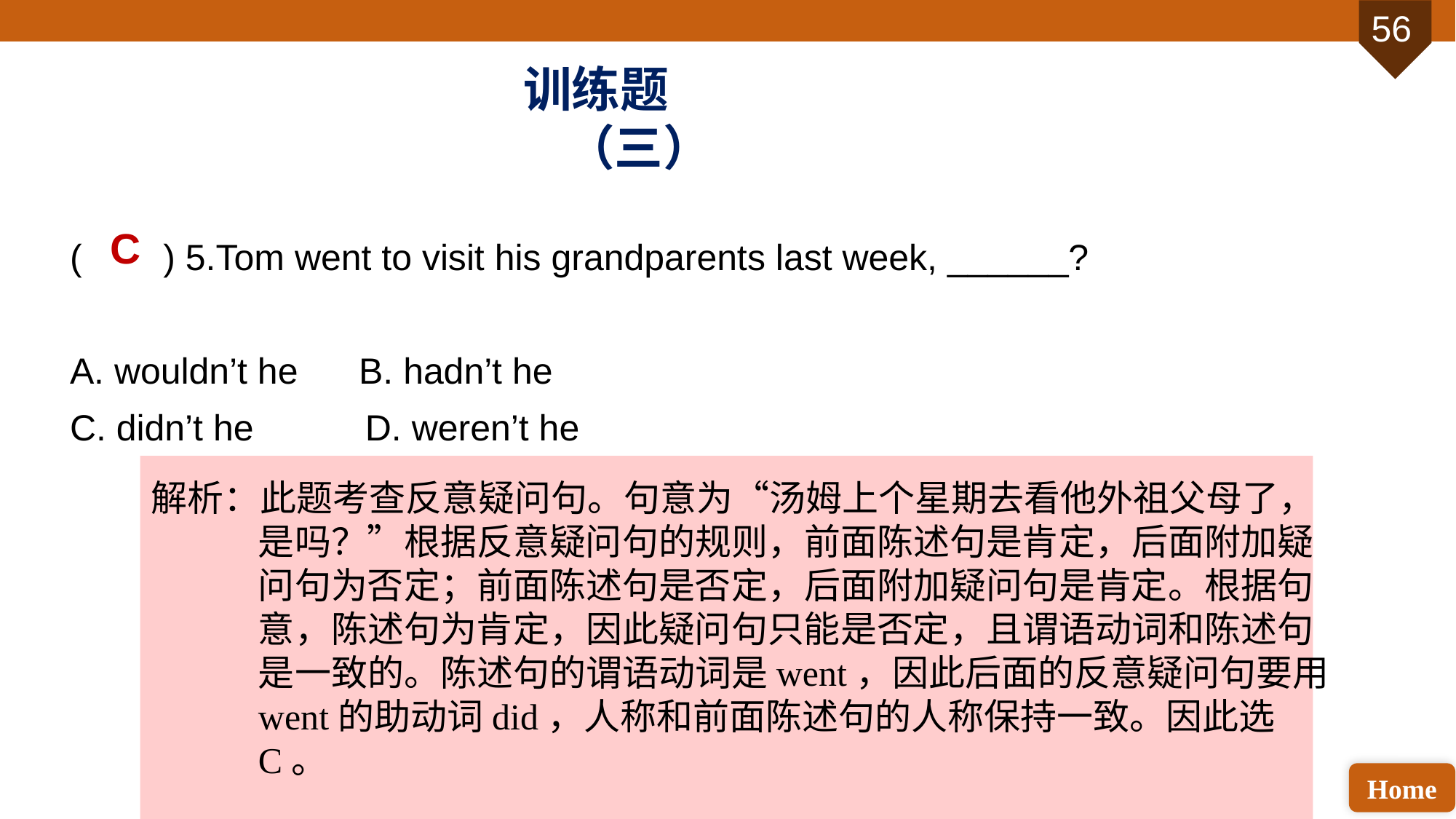

训练题（三）
C
(        ) 5.Tom went to visit his grandparents last week, ______?

A. wouldn’t he      B. hadn’t he
C. didn’t he           D. weren’t he

解析：此题考查反意疑问句。句意为“汤姆上个星期去看他外祖父母了，是吗？”根据反意疑问句的规则，前面陈述句是肯定，后面附加疑问句为否定；前面陈述句是否定，后面附加疑问句是肯定。根据句意，陈述句为肯定，因此疑问句只能是否定，且谓语动词和陈述句是一致的。陈述句的谓语动词是went，因此后面的反意疑问句要用went的助动词did，人称和前面陈述句的人称保持一致。因此选C。